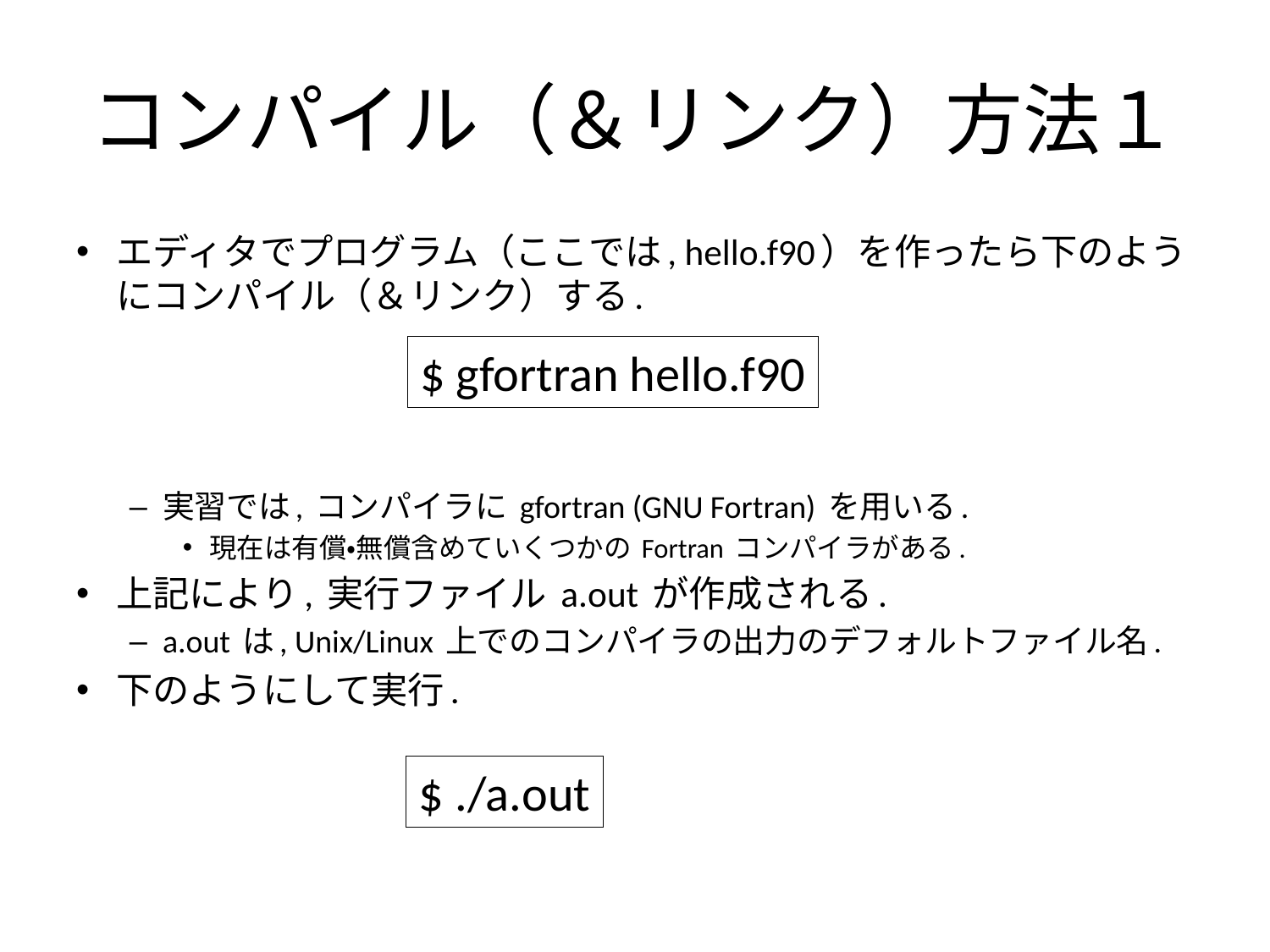

# コンパイル（＆リンク）方法１
エディタでプログラム（ここでは, hello.f90）を作ったら下のようにコンパイル（＆リンク）する.

実習では, コンパイラに gfortran (GNU Fortran) を用いる.
現在は有償・無償含めていくつかの Fortran コンパイラがある.
上記により, 実行ファイル a.out が作成される.
a.out は, Unix/Linux 上でのコンパイラの出力のデフォルトファイル名.
下のようにして実行.

$ gfortran hello.f90
$ ./a.out